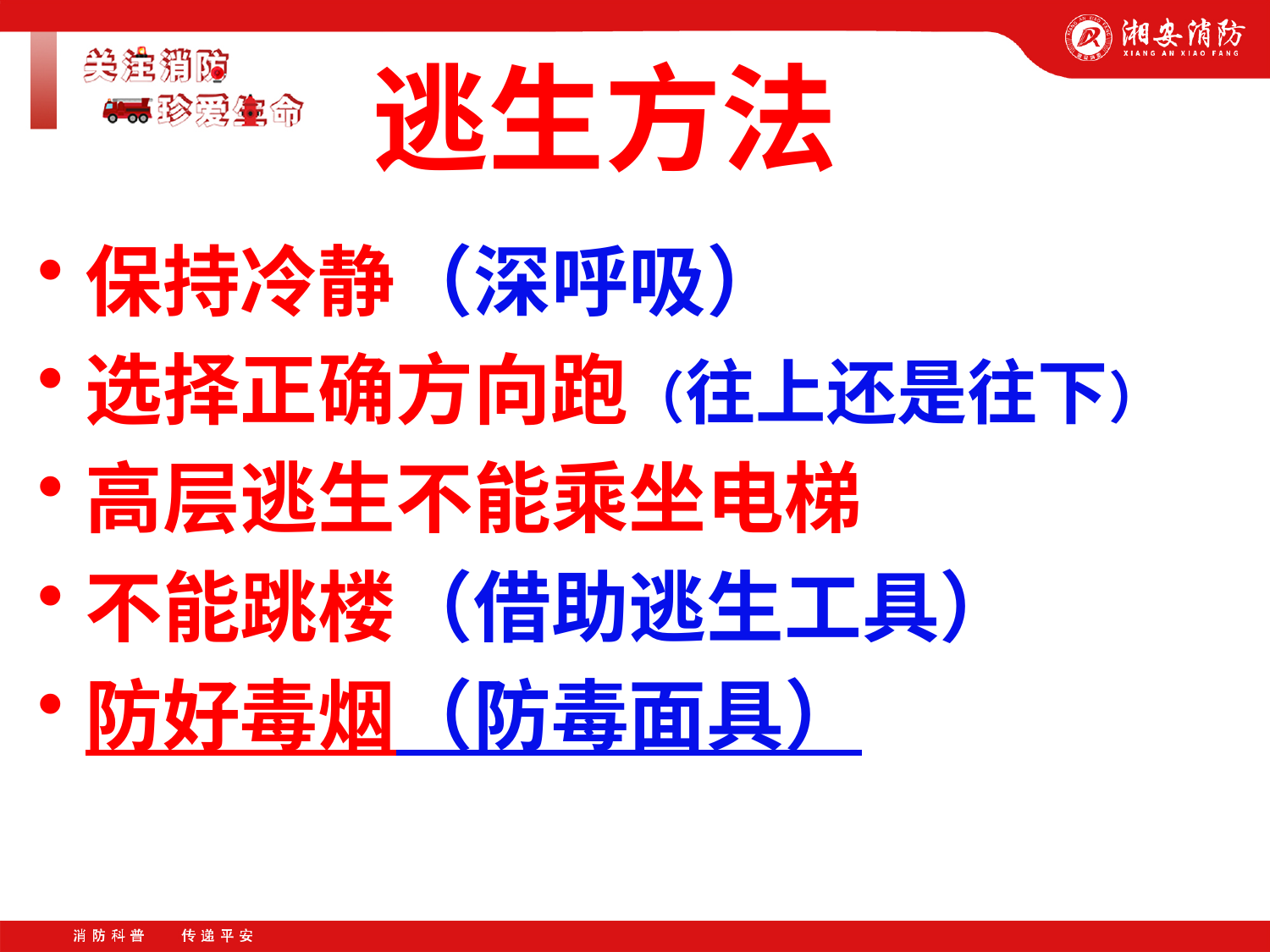

逃生方法
保持冷静（深呼吸）
选择正确方向跑（往上还是往下）
高层逃生不能乘坐电梯
不能跳楼（借助逃生工具）
防好毒烟（防毒面具）